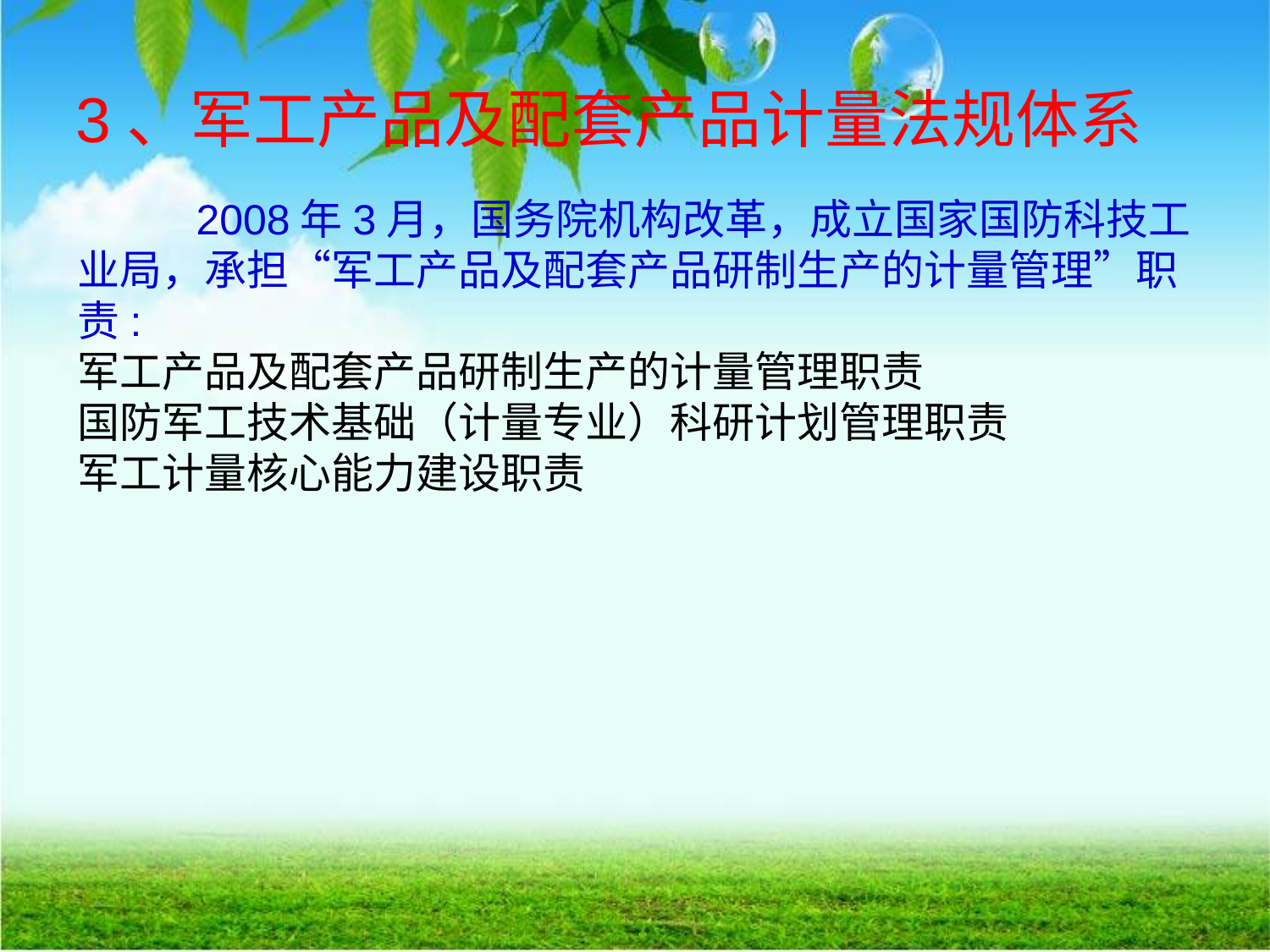

# 3、军工产品及配套产品计量法规体系
          2008年3月，国务院机构改革，成立国家国防科技工业局，承担“军工产品及配套产品研制生产的计量管理”职责:
军工产品及配套产品研制生产的计量管理职责
国防军工技术基础（计量专业）科研计划管理职责
军工计量核心能力建设职责